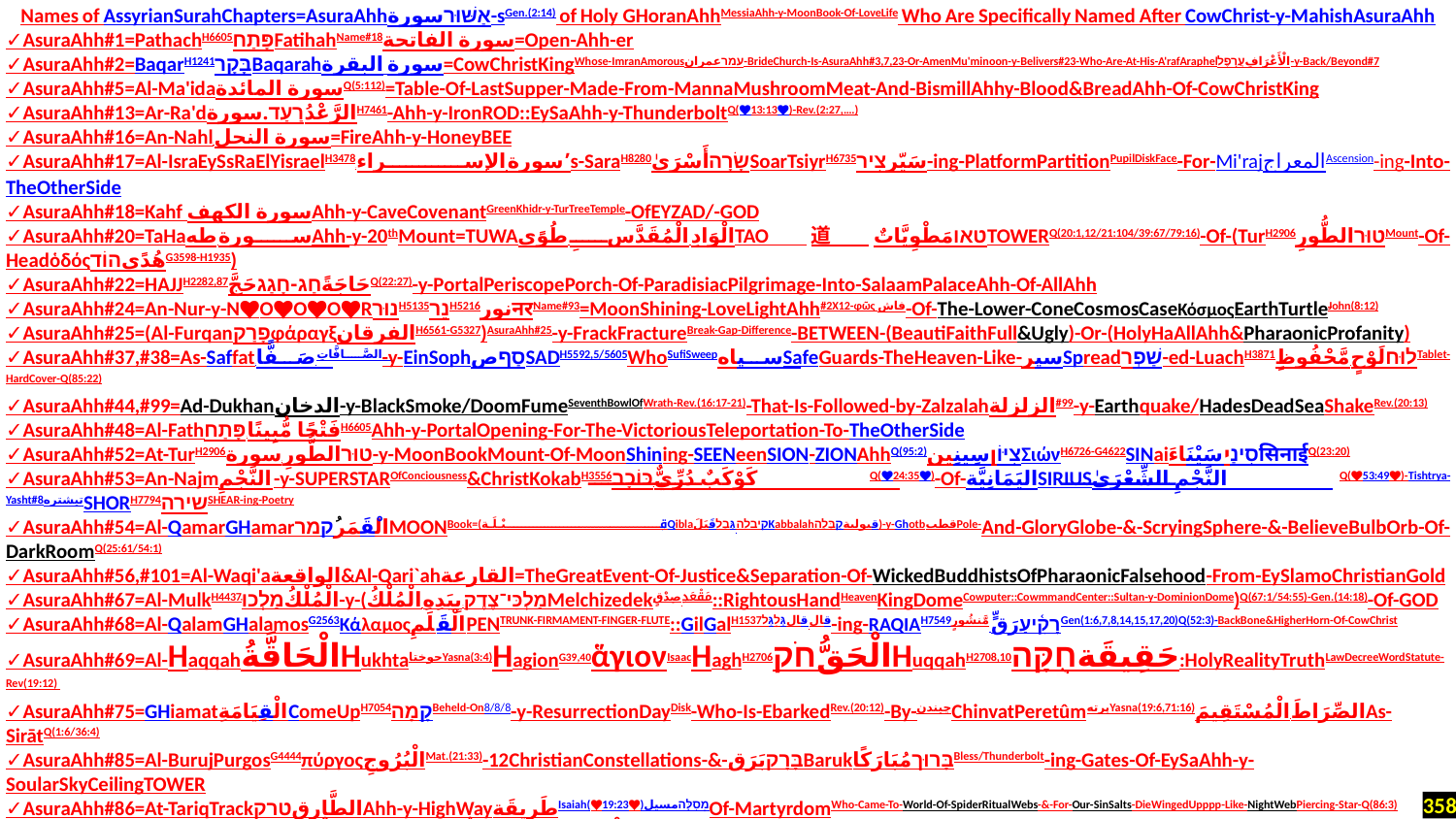

Names of AssyrianSurahChapters=AsuraAhhאַשּׁוּרسورة-sGen.(2:14) of Holy GHoranAhhMessiaAhh-y-MoonBook-Of-LoveLife Who Are Specifically Named After CowChrist-y-MahishAsuraAhh
✓AsuraAhh#1=PathachH6605פָּתַחFatihahName#18سورة الفاتحة=Open-Ahh-er
✓AsuraAhh#2=BaqarH1241בָּקָרBaqarahسورة البقرة=CowChristKingWhose-ImranAmorousعمران‎עמר-BrideChurch-Is-AsuraAhh#3,7,23-Or-AmenMu'minoon-y-Belivers#23-Who-Are-At-His-A'rafAraphelالْأَعْرَافِעֲרָפֶל-y-Back/Beyond#7
✓AsuraAhh#5=Al-Ma'idaسورة المائدةQ(5:112)=Table-Of-LastSupper-Made-From-MannaMushroomMeat-And-BismillAhhy-Blood&BreadAhh-Of-CowChristKing
✓AsuraAhh#13=Ar-Ra'dالرَّعْدُרַעַד.سورةH7461-Ahh-y-IronROD::EySaAhh-y-ThunderboltQ(♥13:13♥)-Rev.(2:27,….)
✓AsuraAhh#16=An-Nahl.سورة النحل=FireAhh-y-HoneyBEE
✓AsuraAhh#17=Al-IsraEySsRaElYisraelH3478.سورة الإسراء’s-SaraH8280שָׂרָהأَسْرَىٰSoarTsiyrH6735سَيّرצִיר-ing-PlatformPartitionPupilDiskFace-For-Mi'rajالمعراجAscension-ing-Into-TheOtherSide
✓AsuraAhh#18=Kahf سورة الكهفAhh-y-CaveCovenantGreenKhidr-y-TurTreeTemple-OfEYZAD/-GOD
✓AsuraAhh#20=TaHaسورة طهAhh-y-20thMount=TUWAالْوَادِ الْمُقَدَّسِ طُوًىTAO道טאוمَطْوِيَّاتٌTOWERQ(20:1,12/21:104/39:67/79:16)-Of-(TurH2906טוּרالطُّورِMount-Of-HeadὁδόςهُدًىהוֹדG3598-H1935)
✓AsuraAhh#22=HAJJH2282,87حَاجَةًחַג-חָגַגحَجَّQ(22:27)-y-PortalPeriscopePorch-Of-ParadisiacPilgrimage-Into-SalaamPalaceAhh-Of-AllAhh
✓AsuraAhh#24=An-Nur-y-N♥O♥O♥O♥RנוּרH5135נֵרH5216نورनरName#93=MoonShining-LoveLightAhh#2X12-φῶς فاش-Of-The-Lower-ConeCosmosCaseΚόσμοςEarthTurtleJohn(8:12)
✓AsuraAhh#25=(Al-FurqanפָרַקφάραγξالفرقانH6561-G5327)AsuraAhh#25-y-FrackFractureBreak-Gap-Difference-BETWEEN-(BeautiFaithFull&Ugly)-Or-(HolyHaAllAhh&PharaonicProfanity)
✓AsuraAhh#37,#38=As-Saffat.الصَّافَّاتِ صَفًّا-y-EinSophסַףصSADH5592,5/5605WhoSufiSweepسپاهSafeGuards-TheHeaven-Like-سپرSpreadשַׁפְר-ed-LuachH3871לוּחلَوْحٍ مَّحْفُوظٍTablet-HardCover-Q(85:22)
✓AsuraAhh#44,#99=Ad-Dukhanالدخان-y-BlackSmoke/DoomFumeSeventhBowlOfWrath-Rev.(16:17-21)-That-Is-Followed-by-Zalzalahالزلزلة‎#99-y-Earthquake/HadesDeadSeaShakeRev.(20:13)
✓AsuraAhh#48=Al-Fathفَتْحًا مُّبِينًا.פָּתַחH6605Ahh-y-PortalOpening-For-The-VictoriousTeleportation-To-TheOtherSide
✓AsuraAhh#52=At-TurH2906טוּרالطُّورِ.سورة-y-MoonBookMount-Of-MoonShining-SEENeenSION-ZIONAhhQ(95:2)צִיּוֹןسِينِينΣιώνH6726-G4622SINaiסִינַיسَيْنَاءَसिनाईQ(23:20)
✓AsuraAhh#53=An-Najmالنَّجْمِ-y-SUPERSTAROfConciousness&ChristKokabH3556كَوْكَبٌ دُرِّيٌّ.כּוֹכָבQ(♥24:35♥)-Of-اليَمَانِيَّةSIRIUSالنَّجْمِ الشِّعْرَىٰQ(♥53:49♥)-Tishtrya-Yasht#8تیشترهSHORH7794שירהSHEAR-ing-Poetry
✓AsuraAhh#54=Al-QamarGHamarالْقَمَرُקמרMOONBook=(قِـبْـلَـة‬‎Qiblaקיבלה.גָּבַלقَبَلَKabbalahقبوليةקַבָּלָה)-y-GhotbقطبPole-And-GloryGlobe-&-ScryingSphere-&-BelieveBulbOrb-Of-DarkRoomQ(25:61/54:1)
✓AsuraAhh#56,#101=Al-Waqi'aالواقعة&Al-Qari`ahالقارعة‎=TheGreatEvent-Of-Justice&Separation-Of-WickedBuddhistsOfPharaonicFalsehood-From-EySlamoChristianGold
✓AsuraAhh#67=Al-MulkH4437الْمُلْكُמַלְכוּ-y-(מַלְכִּי־צֶדֶק-بِيَدِهِ الْمُلْكُMelchizedekمَقْعَدِ صِدْقٍ::RightousHandHeavenKingDomeCowputer::CowmmandCenter::Sultan-y-DominionDome)Q(67:1/54:55)-Gen.(14:18)-Of-GOD
✓AsuraAhh#68=Al-QalamGHalamosG2563ΚάλαμοςالْقَلَمِPENTRUNK-FIRMAMENT-FINGER-FLUTE::GilGalH1537قال قالגַּלְגַּל-ing-RAQIAH7549רָקִ֫יעַرَقٍّ مَّنشُورٍGen(1:6,7,8,14,15,17,20)Q(52:3)-BackBone&HigherHorn-Of-CowChrist
✓AsuraAhh#69=Al-HaqqahالْحَاقَّةُHukhtaحوختاYasna(3:4)HagionG39,40ἅγιονIsaacHaghH2706الْحَقُّחֹקHuqqahH2708,10حَقِيقَةחֻקָּה:HolyRealityTruthLawDecreeWordStatute-Rev(19:12)
✓AsuraAhh#75=GHiamatالْقِيَامَةِComeUpH7054קָמָהBeheld-On8/8/8-y-ResurrectionDayDisk-Who-Is-EbarkedRev.(20:12)-By-چیندنChinvatPeretûmپرتهYasna(19:6,71:16)الصِّرَاطَ الْمُسْتَقِيمَAs-SirātQ(1:6/36:4)
✓AsuraAhh#85=Al-BurujPurgosG4444πύργοςالْبُرُوجِMat.(21:33)-12ChristianConstellations-&-בָּרָקبَرَقBarukבָּרוּךمُبَارَكًاBless/Thunderbolt-ing-Gates-Of-EySaAhh-y-SoularSkyCeilingTOWER
✓AsuraAhh#86=At-TariqTrackالطَّارِقِטרקAhh-y-HighWayطَرِيقَةIsaiah(♥19:23♥)מְסִלָּהمسیلOf-MartyrdomWho-Came-To-World-Of-SpiderRitualWebs-&-For-Our-SinSalts-DieWingedUpppp-Like-NightWebPiercing-Star-Q(86:3)
✓AsuraAhh#89,#93,#113=Al-Fajrالْفَجْرِ&Ad-Dhuhaالضُّحَىٰ&Al-Falaqالْفَلَقِ=DaybreakingDawnJohn(8:12)Q(17:78)OfNightEarth&MoonShineMorningBaqarבָּקָרالبقرةGen.(1:5,8,13,19,23,31)1Ki.(7:25)AsuraAhh#2
✓AsuraAhh#90=Al-Baladالْبَلَدِy-SalaamCity=AmenAhh-y-Sanctuary.الْبَلَدِ الْأَمِينِQ(95:3)=(RuachAmenالرُّوحُ الْأَمِينُ.)Q(26:193)-y-Immanuel.الطُّورِ الْأَيْمَنِQ(19:52/20:80)Mount=Immuneالْوَادِ الْأَيْمَنِCave-Q(28:30)
✓AsuraAhh#98=Al-BayyinahBinahבִּינָהالْبَيِّنَةُ-الْبَيَانَ-بَيْنَבֵּיןAhh-y-Understanding&Discernment-BETWEENGen.(1:4,6,7,14,18)-Q(5:17/18:61/19:65/20:6/37:5/38:66/44:7/78:37)-UglyLie-&-TrueBeauty
✓AsuraAhh#108=Al-KawtharالْكَوْثَرَEtherH833,38أَثَرِאֲשׁוּרAhh-y-TearCascade-Of-Taurusالثورשור-y-AttarH6279עֶ֫תֶרαιθήρعطر-&-AsuraAssyrianאַשּׁוּרسورةGen.(2:14)-Isaiah(♥19:23♥)-Blessing
✓AsuraAhh#112:4X4X7=♥AL-IKHLASالإخلاصKLASASG2806κλάσαςCHALASHH2522חָלַשׁخَلَاص♥-y-(TruthCLASH:PureSurrenderance:Breaking:OverwhelmedProstration)-To-AllAhh= ReligionRuachRock-Of-GOD-In-4Verses=4CorneredCornerstoneZech(4:7)OfPureBelieve=4RingedExodus(25:12)ArkAhh&4GoldenRing-ed-ShowbreadTable/AltarOf-Incense&Offering-Of-Allah-الله
And That Is Why Eye Call The-Charming-ChristKarimכֶּרֶםٱلْكَرِيمُ-y-GHoranAhh As ““The-Completest-Christian-Book””
358